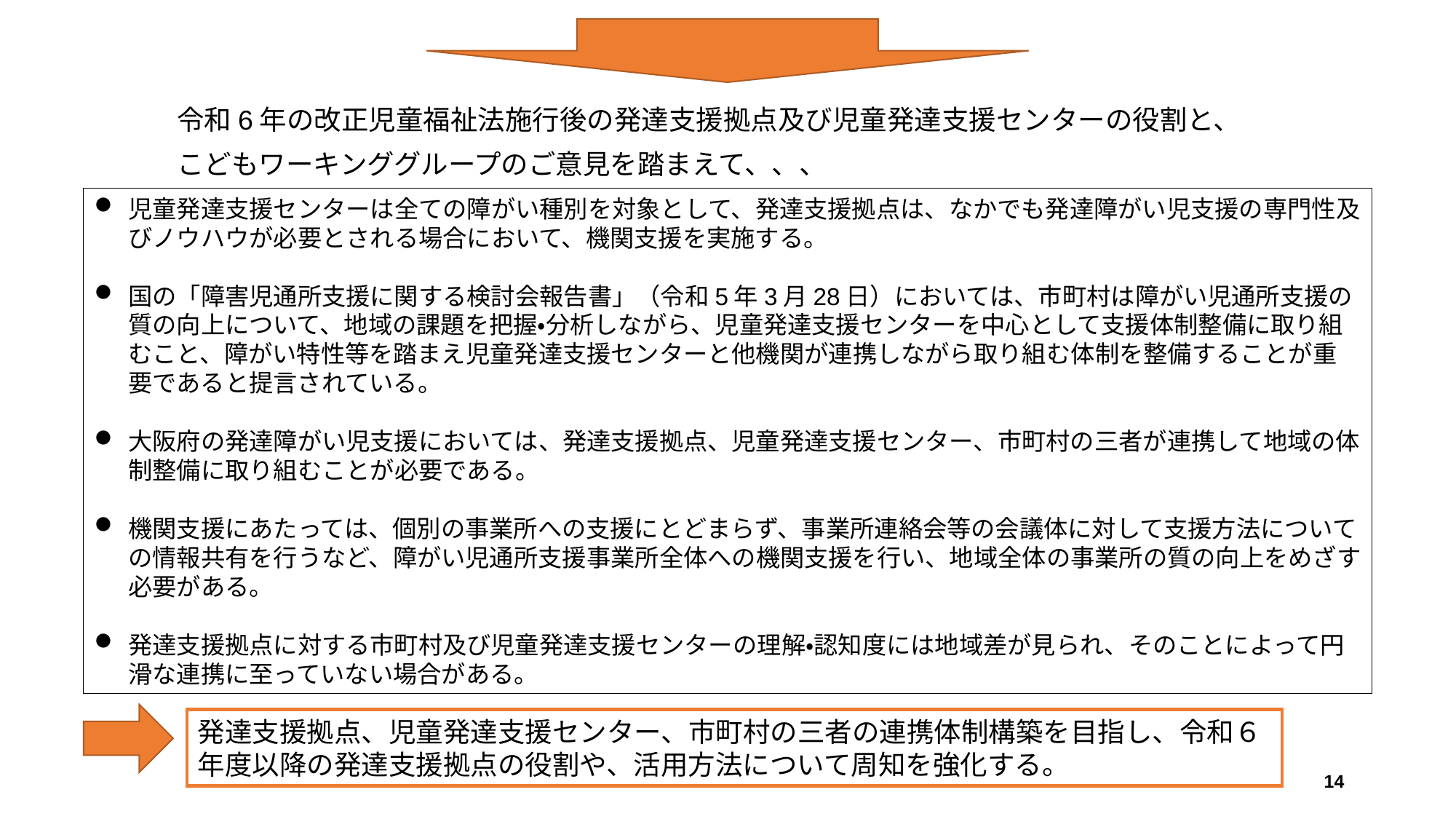

令和6年の改正児童福祉法施行後の発達支援拠点及び児童発達支援センターの役割と、
こどもワーキンググループのご意見を踏まえて、、、

児童発達支援センターは全ての障がい種別を対象として、発達支援拠点は、なかでも発達障がい児支援の専門性及びノウハウが必要とされる場合において、機関支援を実施する。

国の「障害児通所支援に関する検討会報告書」（令和5年3月28日）においては、市町村は障がい児通所支援の質の向上について、地域の課題を把握・分析しながら、児童発達支援センターを中心として支援体制整備に取り組むこと、障がい特性等を踏まえ児童発達支援センターと他機関が連携しながら取り組む体制を整備することが重要であると提言されている。

大阪府の発達障がい児支援においては、発達支援拠点、児童発達支援センター、市町村の三者が連携して地域の体制整備に取り組むことが必要である。

機関支援にあたっては、個別の事業所への支援にとどまらず、事業所連絡会等の会議体に対して支援方法についての情報共有を行うなど、障がい児通所支援事業所全体への機関支援を行い、地域全体の事業所の質の向上をめざす必要がある。

発達支援拠点に対する市町村及び児童発達支援センターの理解・認知度には地域差が見られ、そのことによって円滑な連携に至っていない場合がある。

発達支援拠点、児童発達支援センター、市町村の三者の連携体制構築を目指し、令和６年度以降の発達支援拠点の役割や、活用方法について周知を強化する。
14